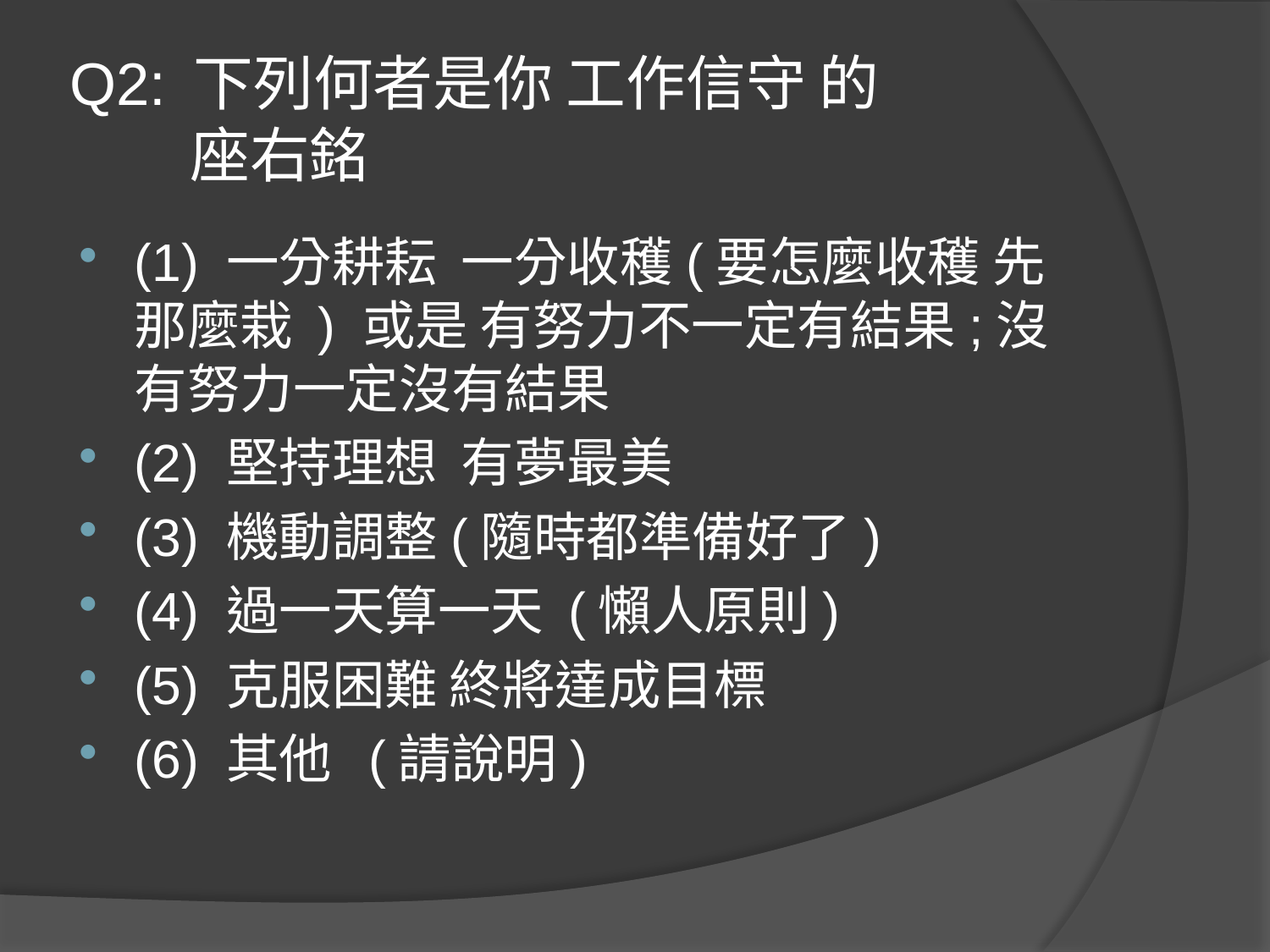

# Q2: 下列何者是你 工作信守 的 座右銘
(1) 一分耕耘  一分收穫(要怎麼收穫 先那麼栽 ) 或是 有努力不一定有結果;沒有努力一定沒有結果
(2) 堅持理想  有夢最美
(3) 機動調整(隨時都準備好了)
(4) 過一天算一天 (懶人原則)
(5) 克服困難 終將達成目標
(6) 其他  (請說明)